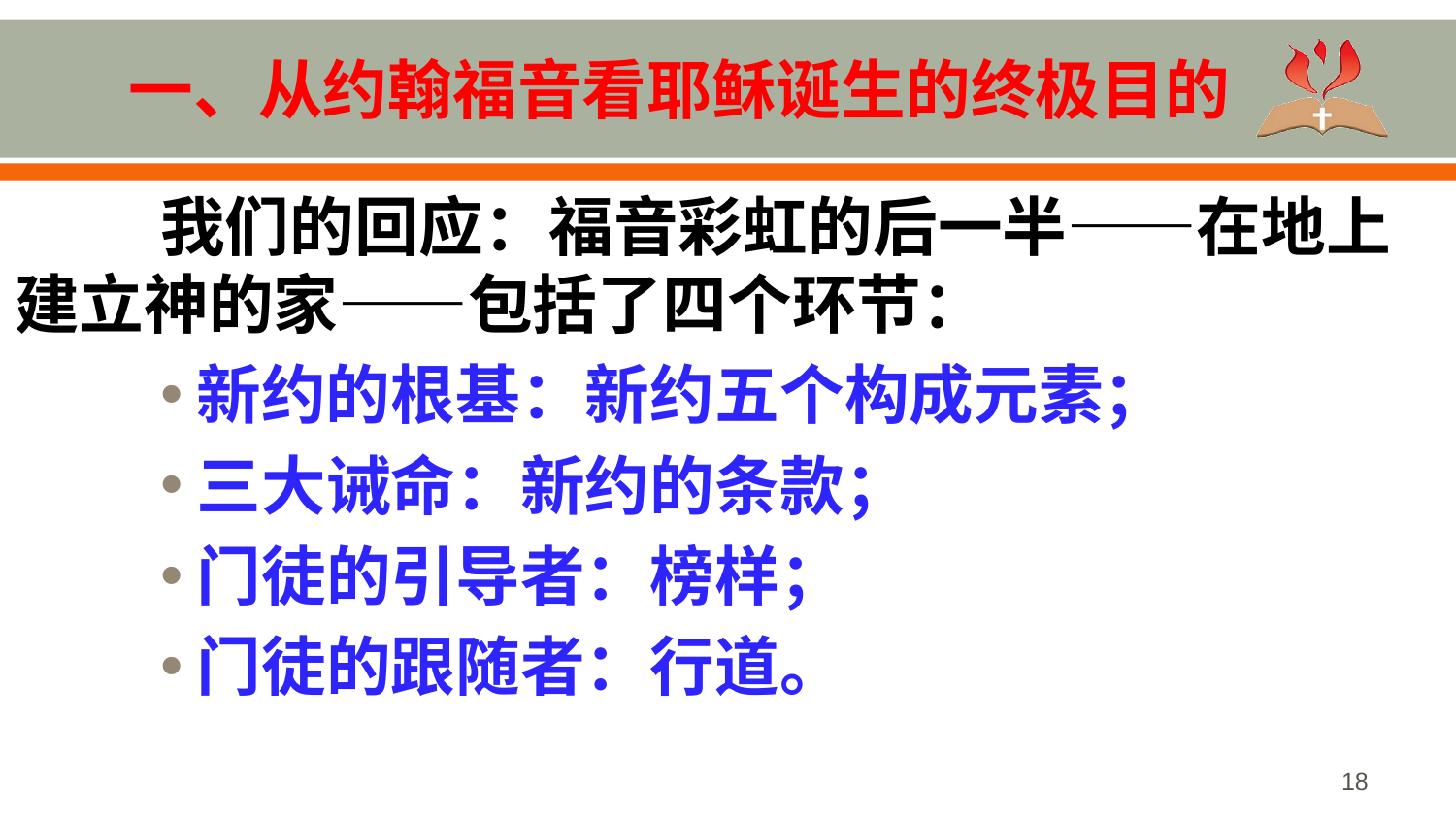

# 一、从约翰福音看耶稣诞生的终极目的
	我们的回应：福音彩虹的后一半——在地上建立神的家——包括了四个环节：
新约的根基：新约五个构成元素；
三大诫命：新约的条款；
门徒的引导者：榜样；
门徒的跟随者：行道。

18